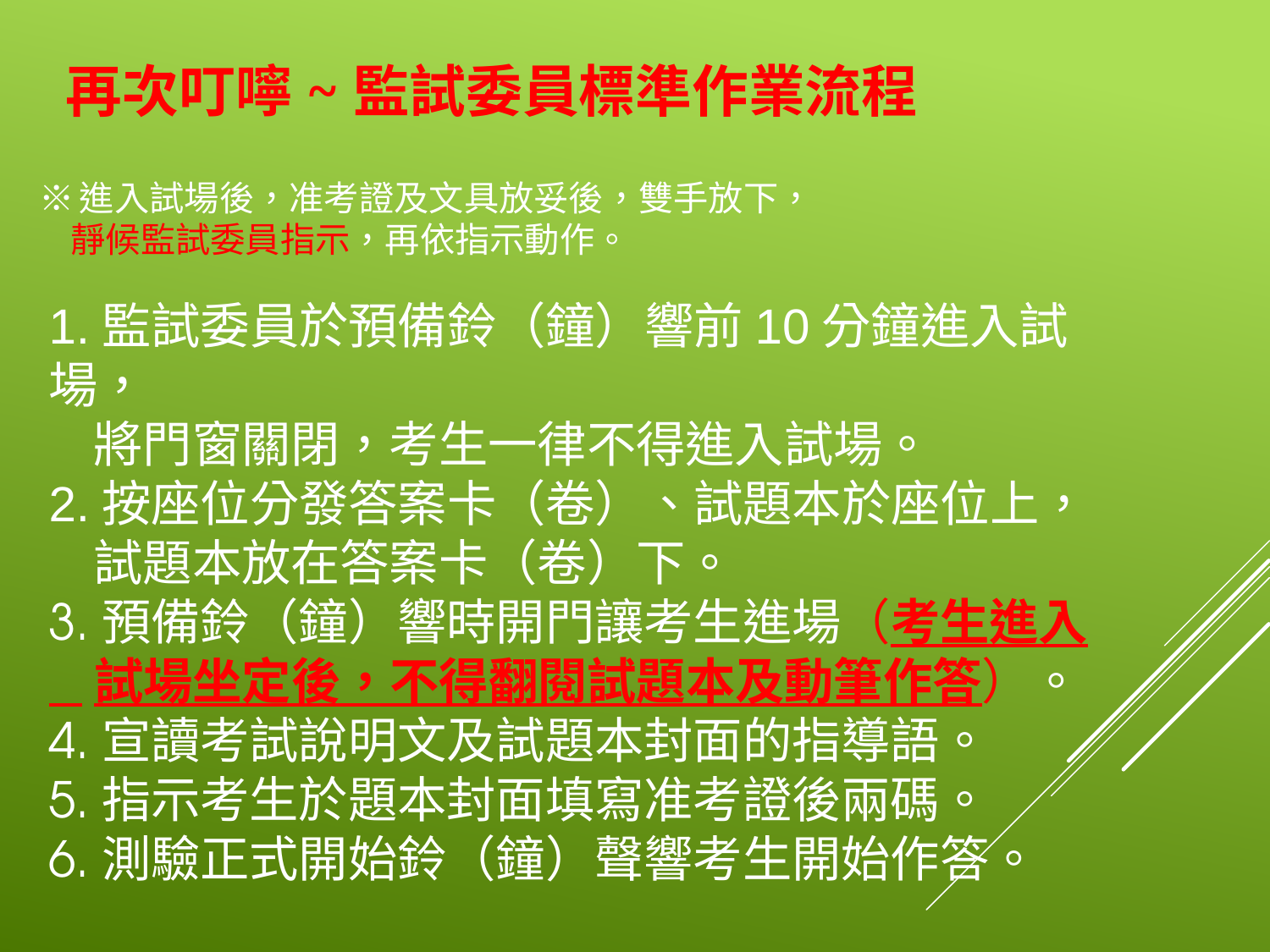

再次叮嚀~監試委員標準作業流程

# ※進入試場後，准考證及文具放妥後，雙手放下， 靜候監試委員指示，再依指示動作。
1.監試委員於預備鈴（鐘）響前10分鐘進入試場，
   將門窗關閉，考生一律不得進入試場。
2.按座位分發答案卡（卷）、試題本於座位上，
   試題本放在答案卡（卷）下。
3.預備鈴（鐘）響時開門讓考生進場（考生進入
   試場坐定後，不得翻閱試題本及動筆作答）。
4.宣讀考試說明文及試題本封面的指導語。
5.指示考生於題本封面填寫准考證後兩碼。
6.測驗正式開始鈴（鐘）聲響考生開始作答。